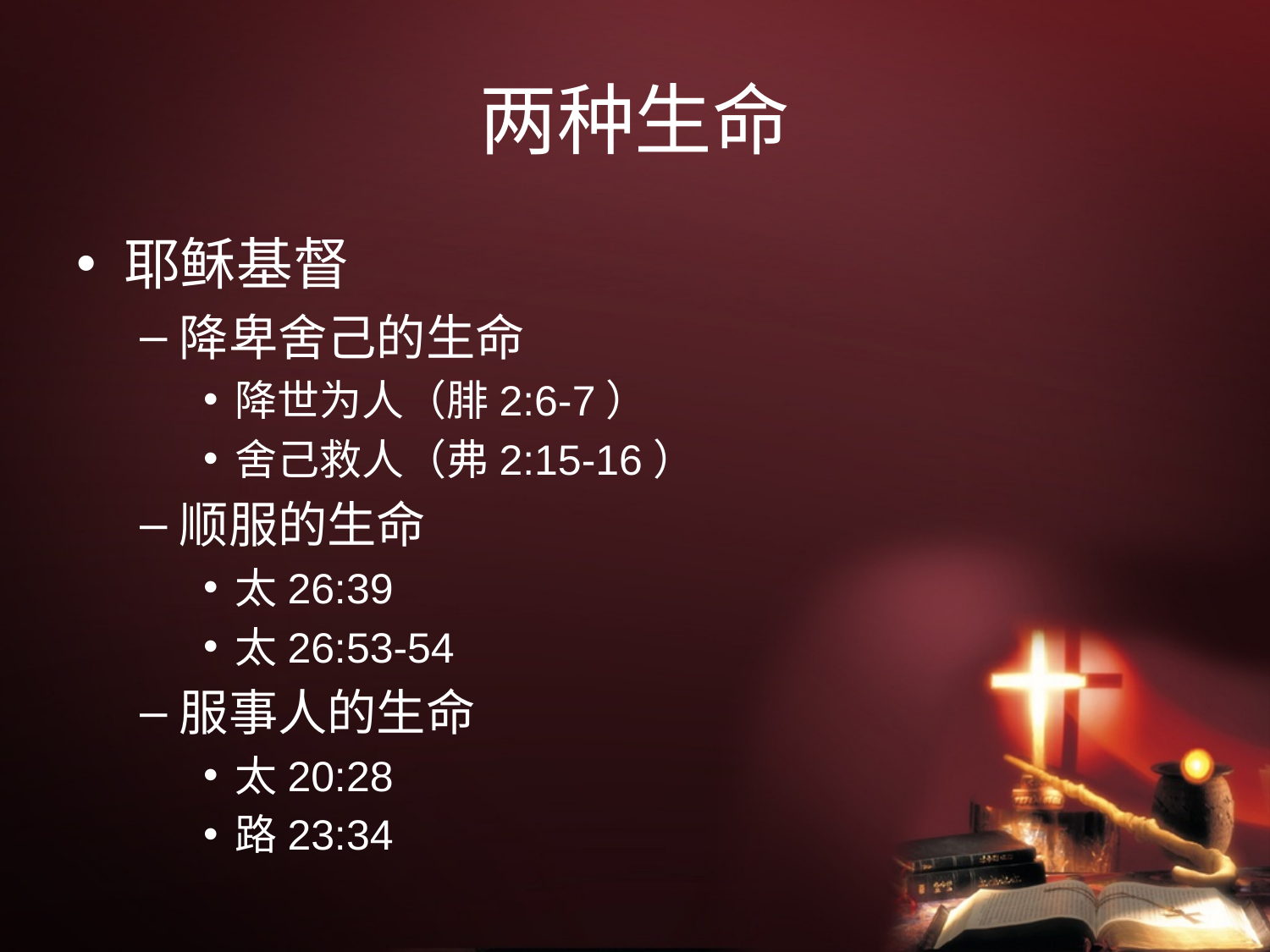

# 两种生命
耶稣基督
降卑舍己的生命
降世为人（腓2:6-7）
舍己救人（弗2:15-16）
顺服的生命
太26:39
太26:53-54
服事人的生命
太20:28
路23:34